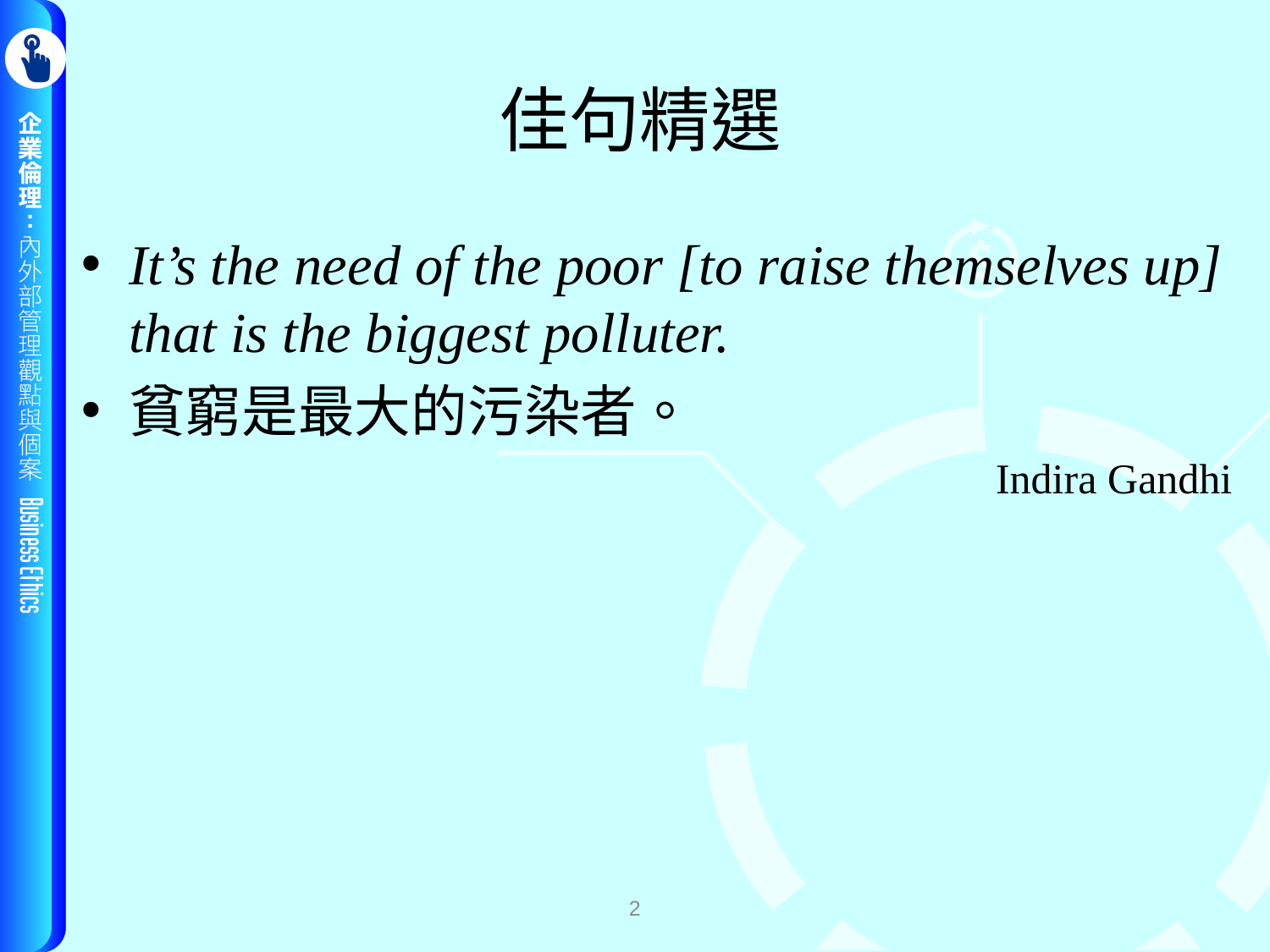

# 佳句精選
It’s the need of the poor [to raise themselves up] that is the biggest polluter.
貧窮是最大的污染者。
Indira Gandhi
2